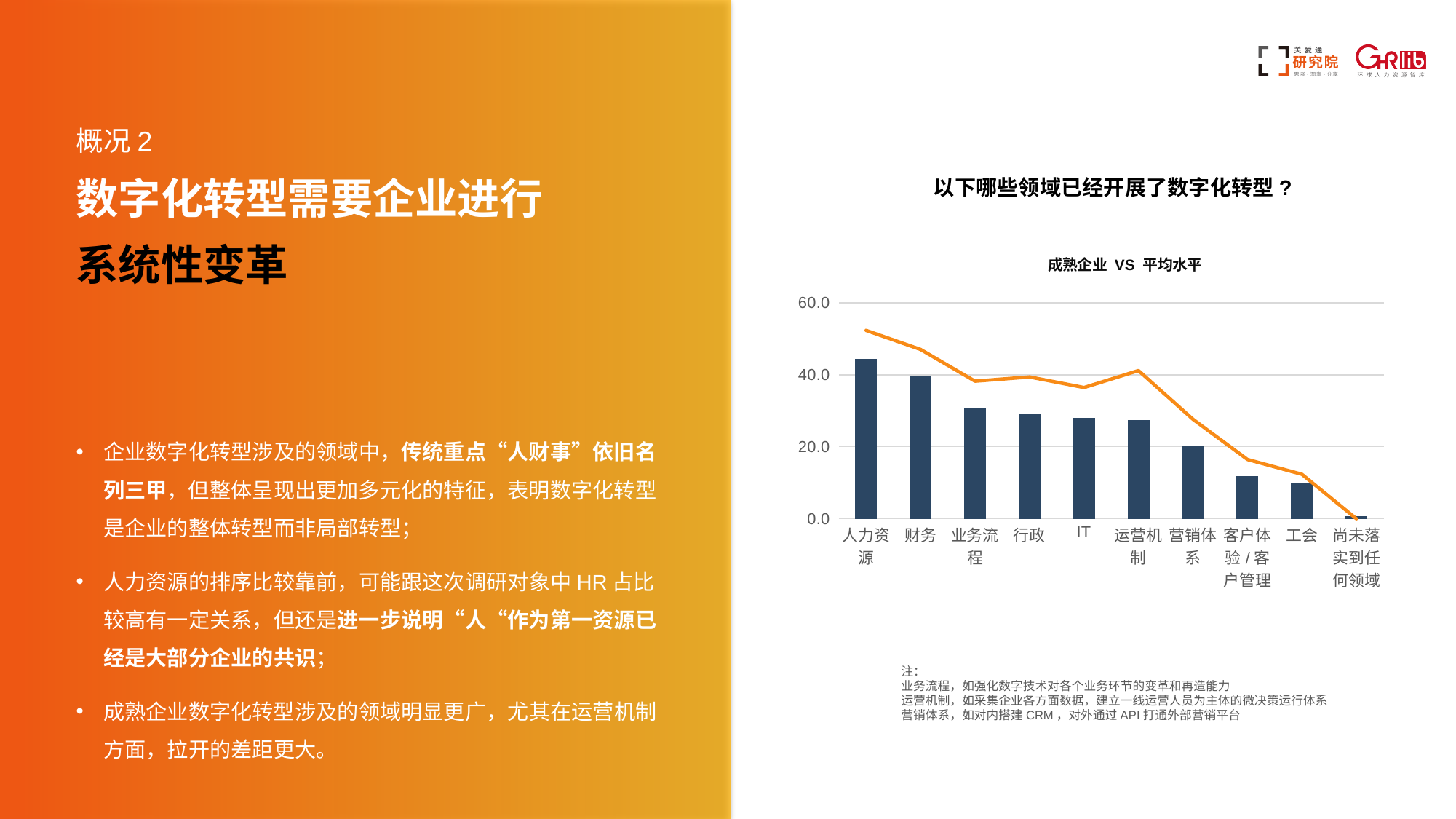

概况2
数字化转型需要企业进行
系统性变革
以下哪些领域已经开展了数字化转型?

### Chart: 成熟企业 VS 平均水平

| Category | 平均水平 | 成熟企业 |
|---|---|---|
| 人力资源 | 44.3569553805774 | 52.3529411764706 |
| 财务 | 39.7637795275591 | 47.0588235294118 |
| 业务流程 | 30.7086614173228 | 38.2352941176471 |
| 行政 | 29.002624671916 | 39.4117647058824 |
| IT | 27.9527559055118 | 36.4705882352941 |
| 运营机制 | 27.4278215223097 | 41.1764705882353 |
| 营销体系 | 20.2099737532808 | 27.6470588235294 |
| 客户体验/客户管理 | 11.8110236220472 | 16.4705882352941 |
| 工会 | 9.84251968503937 | 12.3529411764706 |
| 尚未落实到任何领域 | 0.78740157480315 | 0.0 |
注：
业务流程，如强化数字技术对各个业务环节的变革和再造能力
运营机制，如采集企业各方面数据，建立一线运营人员为主体的微决策运行体系
营销体系，如对内搭建CRM，对外通过API打通外部营销平台
企业数字化转型涉及的领域中，传统重点“人财事”依旧名列三甲，但整体呈现出更加多元化的特征，表明数字化转型是企业的整体转型而非局部转型；
人力资源的排序比较靠前，可能跟这次调研对象中HR占比较高有一定关系，但还是进一步说明“人“作为第一资源已经是大部分企业的共识；
成熟企业数字化转型涉及的领域明显更广，尤其在运营机制方面，拉开的差距更大。
9